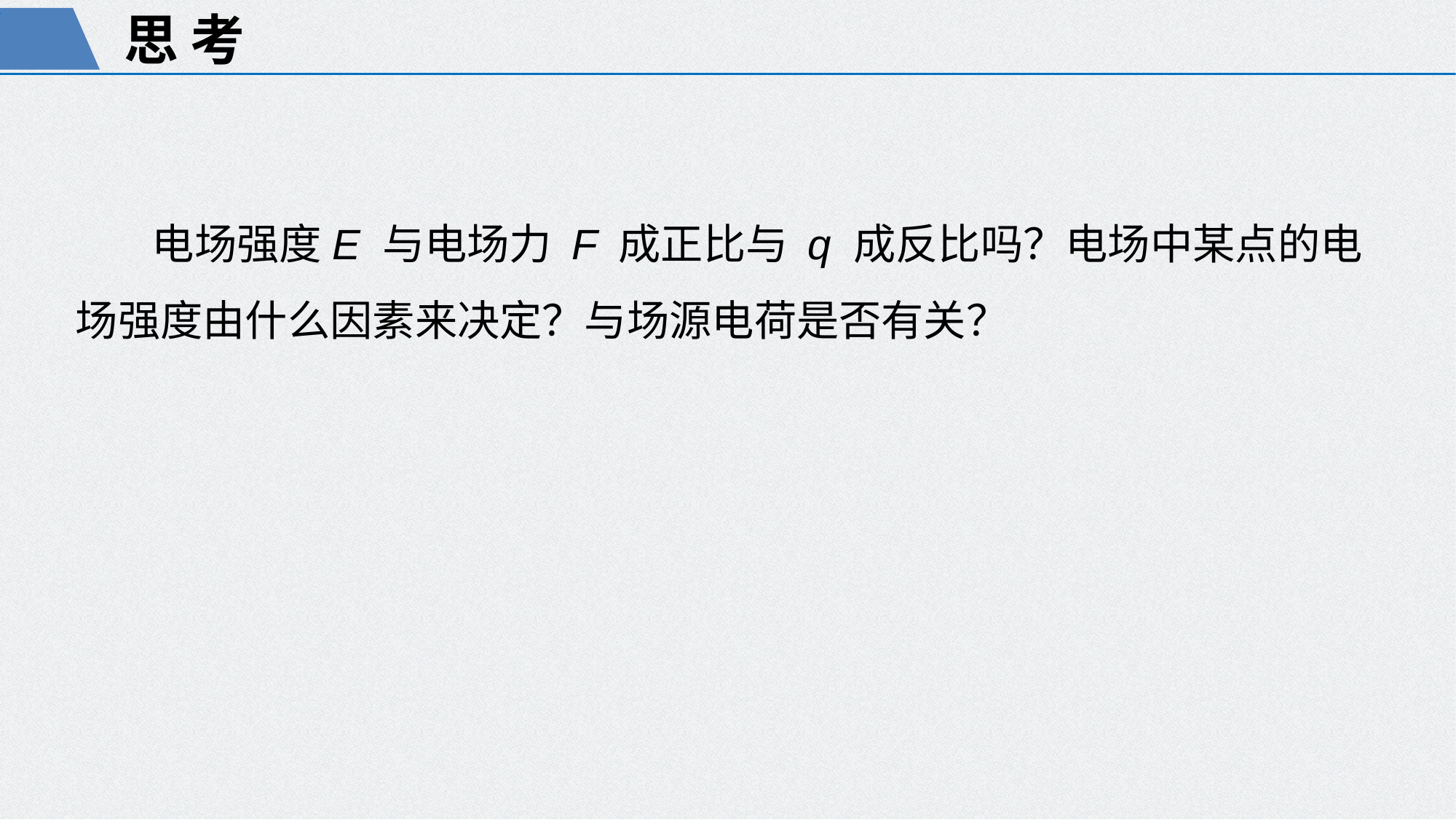

思 考

       电场强度E 与电场力 F 成正比与 q 成反比吗？电场中某点的电场强度由什么因素来决定？与场源电荷是否有关？